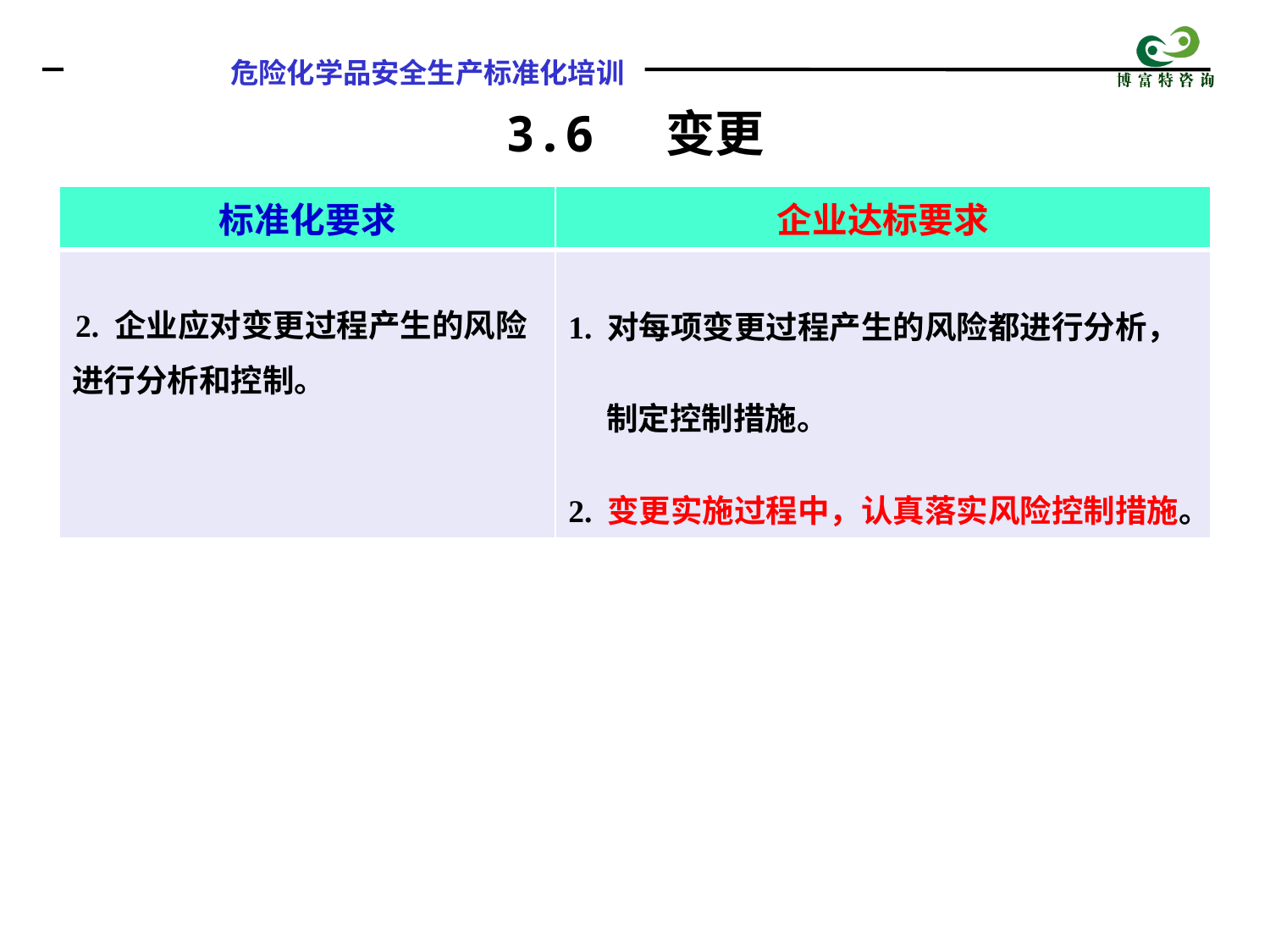

3.6  变更
| 标准化要求 | 企业达标要求 |
| --- | --- |
| 2. 企业应对变更过程产生的风险进行分析和控制。 | 1. 对每项变更过程产生的风险都进行分析， 制定控制措施。 2. 变更实施过程中，认真落实风险控制措施。 |